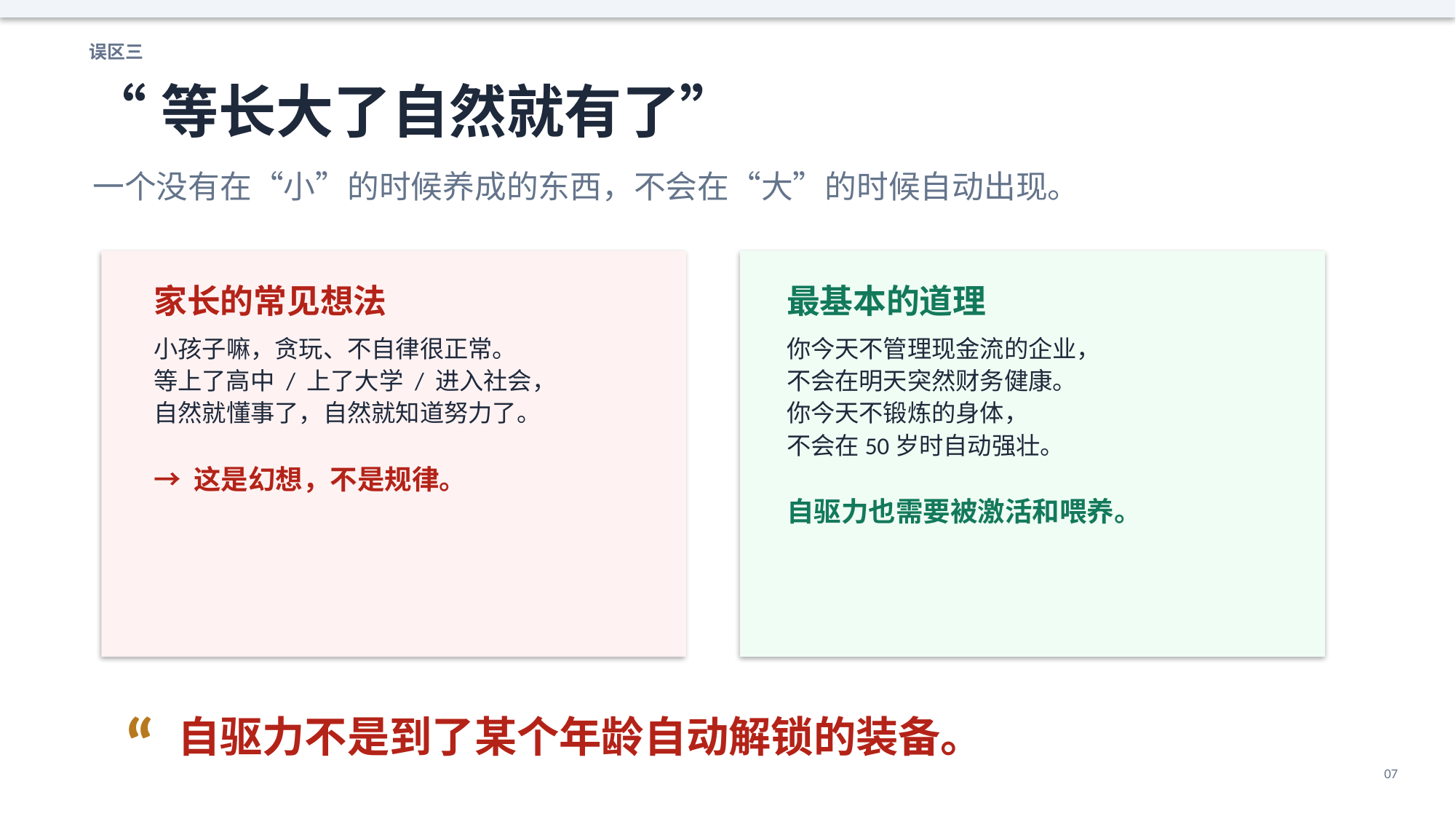

误区三
“等长大了自然就有了”
一个没有在“小”的时候养成的东西，不会在“大”的时候自动出现。

家长的常见想法
最基本的道理
小孩子嘛，贪玩、不自律很正常。
等上了高中 / 上了大学 / 进入社会，
自然就懂事了，自然就知道努力了。

→ 这是幻想，不是规律。
你今天不管理现金流的企业，
不会在明天突然财务健康。
你今天不锻炼的身体，
不会在50岁时自动强壮。

自驱力也需要被激活和喂养。
“
自驱力不是到了某个年龄自动解锁的装备。
07